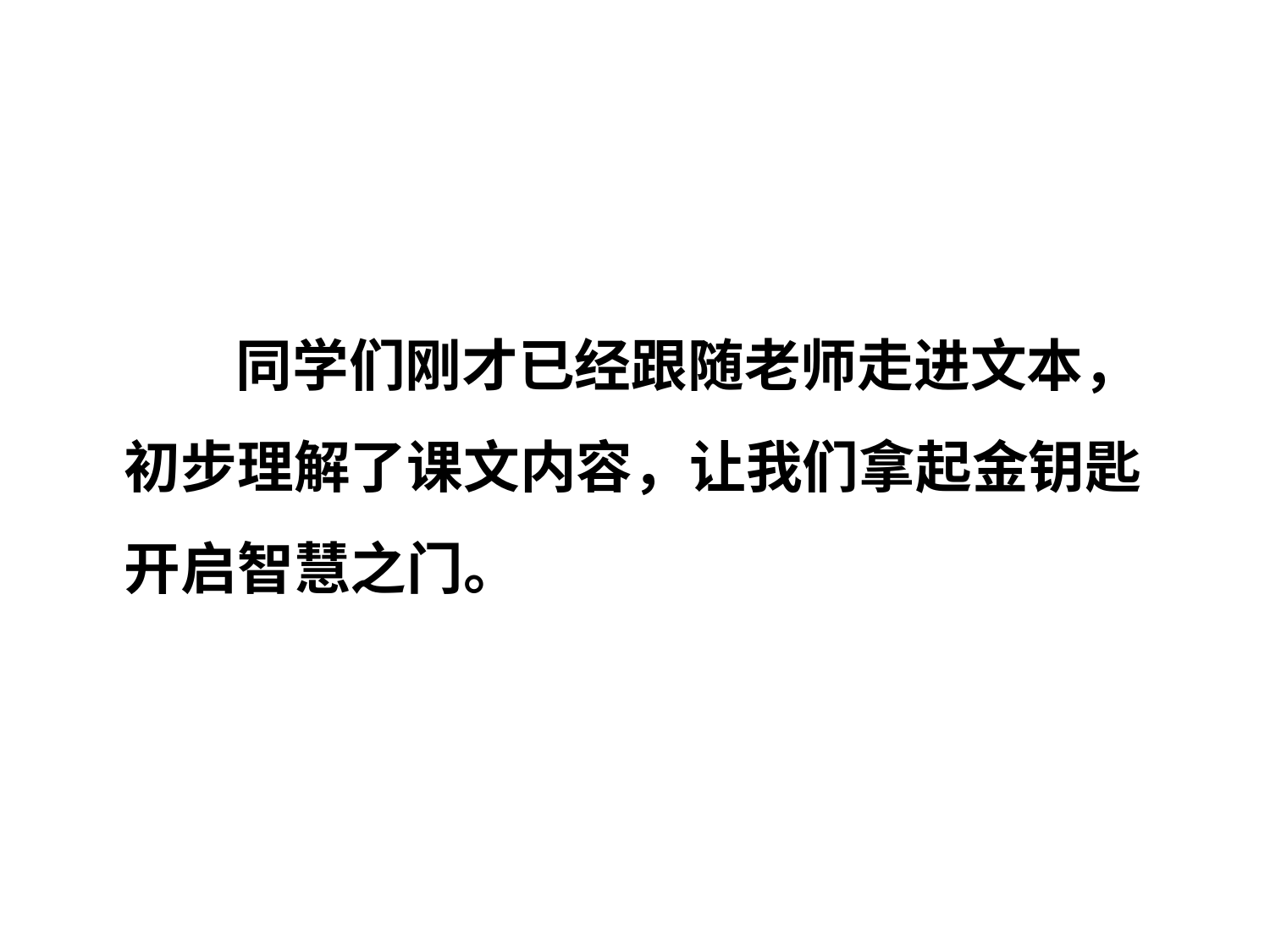

同学们刚才已经跟随老师走进文本，初步理解了课文内容，让我们拿起金钥匙开启智慧之门。